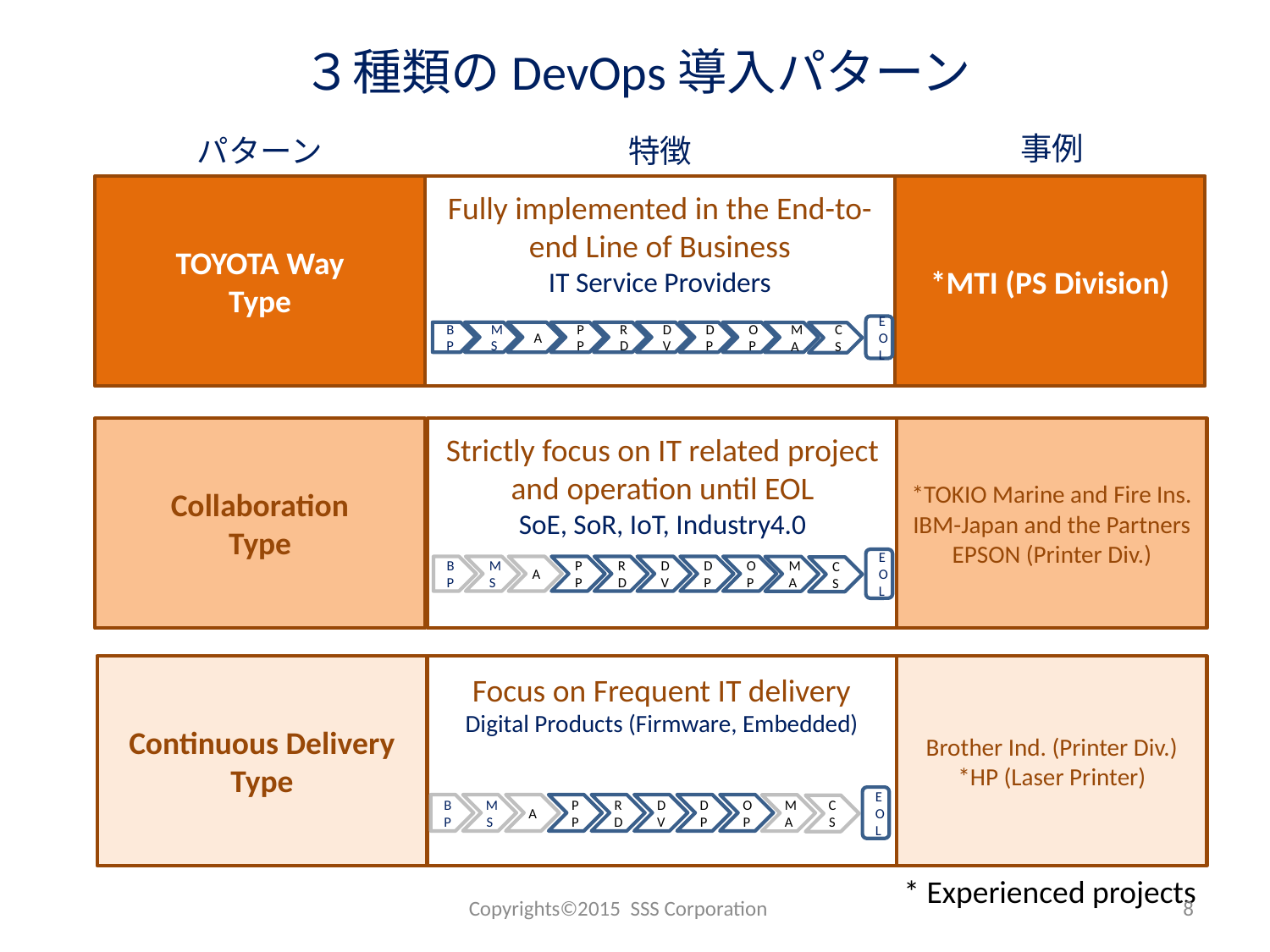

３種類のDevOps導入パターン
事例
パターン
特徴
TOYOTA Way
Type
Fully implemented in the End-to-end Line of Business
IT Service Providers

*MTI (PS Division)
EOL
BP
MS
A
PP
RD
DV
DP
OP
MA
CS
Collaboration
Type
Strictly focus on IT related project and operation until EOL
SoE, SoR, IoT, Industry4.0

*TOKIO Marine and Fire Ins.
IBM-Japan and the Partners
EPSON (Printer Div.)
EOL
BP
MS
A
PP
RD
DV
DP
OP
MA
CS
Continuous Delivery
Type
Focus on Frequent IT delivery
Digital Products (Firmware, Embedded)

Brother Ind. (Printer Div.)
*HP (Laser Printer)
EOL
BP
MS
A
PP
RD
DV
DP
OP
MA
CS
* Experienced projects
Copyrights©2015  SSS Corporation
8